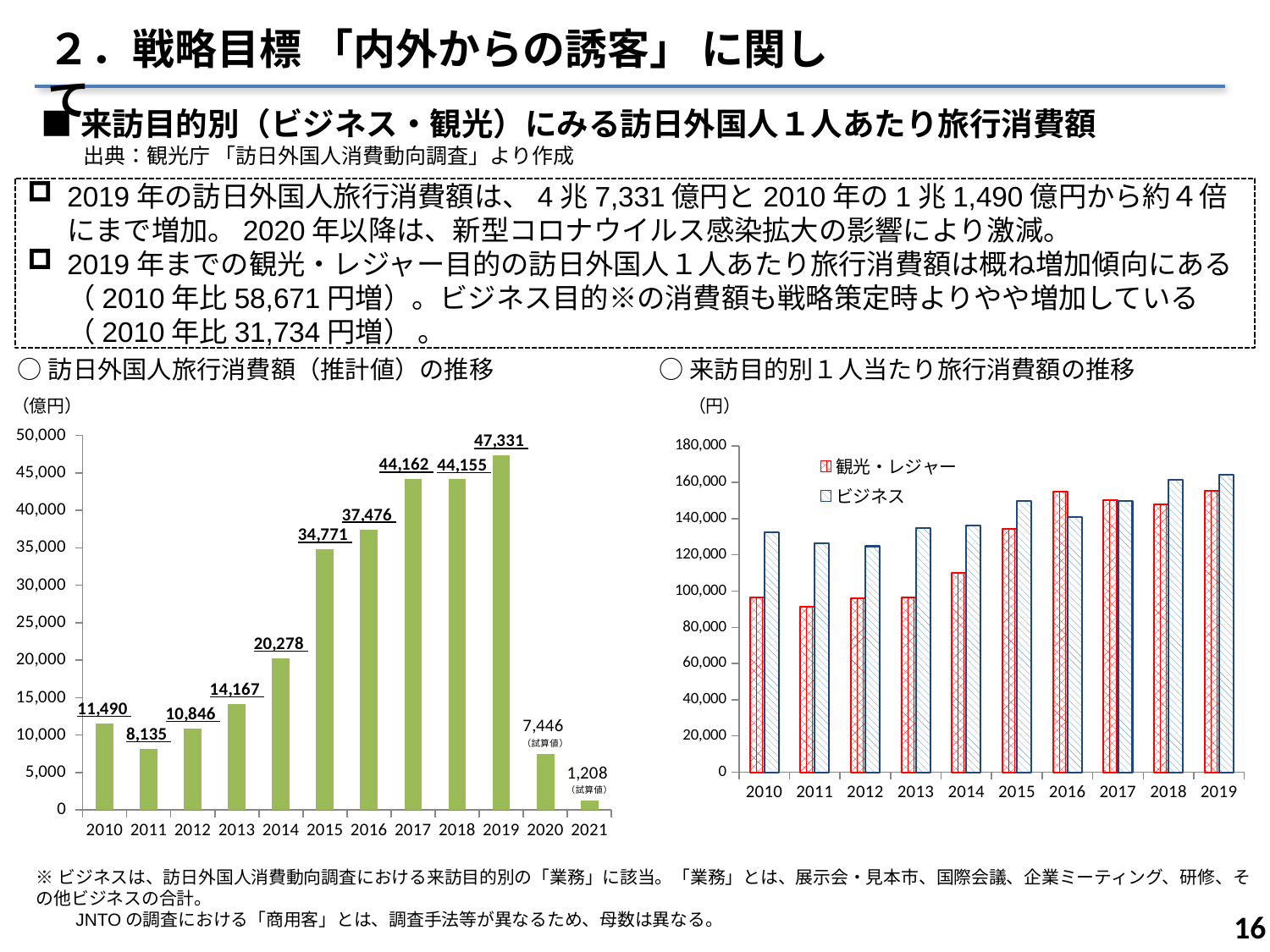

２．戦略目標 「内外からの誘客」 に関して
■来訪目的別（ビジネス・観光）にみる訪日外国人１人あたり旅行消費額
　　出典：観光庁 「訪日外国人消費動向調査」より作成
2019年の訪日外国人旅行消費額は、4兆7,331億円と2010年の1兆1,490億円から約４倍にまで増加。2020年以降は、新型コロナウイルス感染拡大の影響により激減。
2019年までの観光・レジャー目的の訪日外国人１人あたり旅行消費額は概ね増加傾向にある（2010年比58,671円増）。ビジネス目的※の消費額も戦略策定時よりやや増加している（2010年比31,734円増） 。
○訪日外国人旅行消費額（推計値）の推移
○来訪目的別１人当たり旅行消費額の推移
（億円）
（円）

### Chart

| Category | 旅行消費額 |
|---|---|
| 2010 | 11490.0 |
| 2011 | 8135.0 |
| 2012 | 10846.0 |
| 2013 | 14167.0 |
| 2014 | 20278.0 |
| 2015 | 34771.0 |
| 2016 | 37476.0 |
| 2017 | 44162.0 |
| 2018 | 44155.0 |
| 2019 | 47331.0 |
| 2020 | 7446.0 |
| 2021 | 1208.0 |

### Chart

| Category | 観光・レジャー | ビジネス |
|---|---|---|
| 2010 | 96610.0 | 132271.0 |
| 2011 | 91331.0 | 126594.0 |
| 2012 | 96056.0 | 124760.0 |
| 2013 | 96380.0 | 134962.0 |
| 2014 | 109897.0 | 135983.0 |
| 2015 | 134521.0 | 149952.0 |
| 2016 | 155017.0 | 140961.0 |
| 2017 | 150341.0 | 149742.0 |
| 2018 | 147907.0 | 161265.0 |
| 2019 | 155281.0 | 164005.0 |
※ビジネスは、訪日外国人消費動向調査における来訪目的別の「業務」に該当。「業務」とは、展示会・見本市、国際会議、企業ミーティング、研修、その他ビジネスの合計。
　　JNTOの調査における「商用客」とは、調査手法等が異なるため、母数は異なる。
16